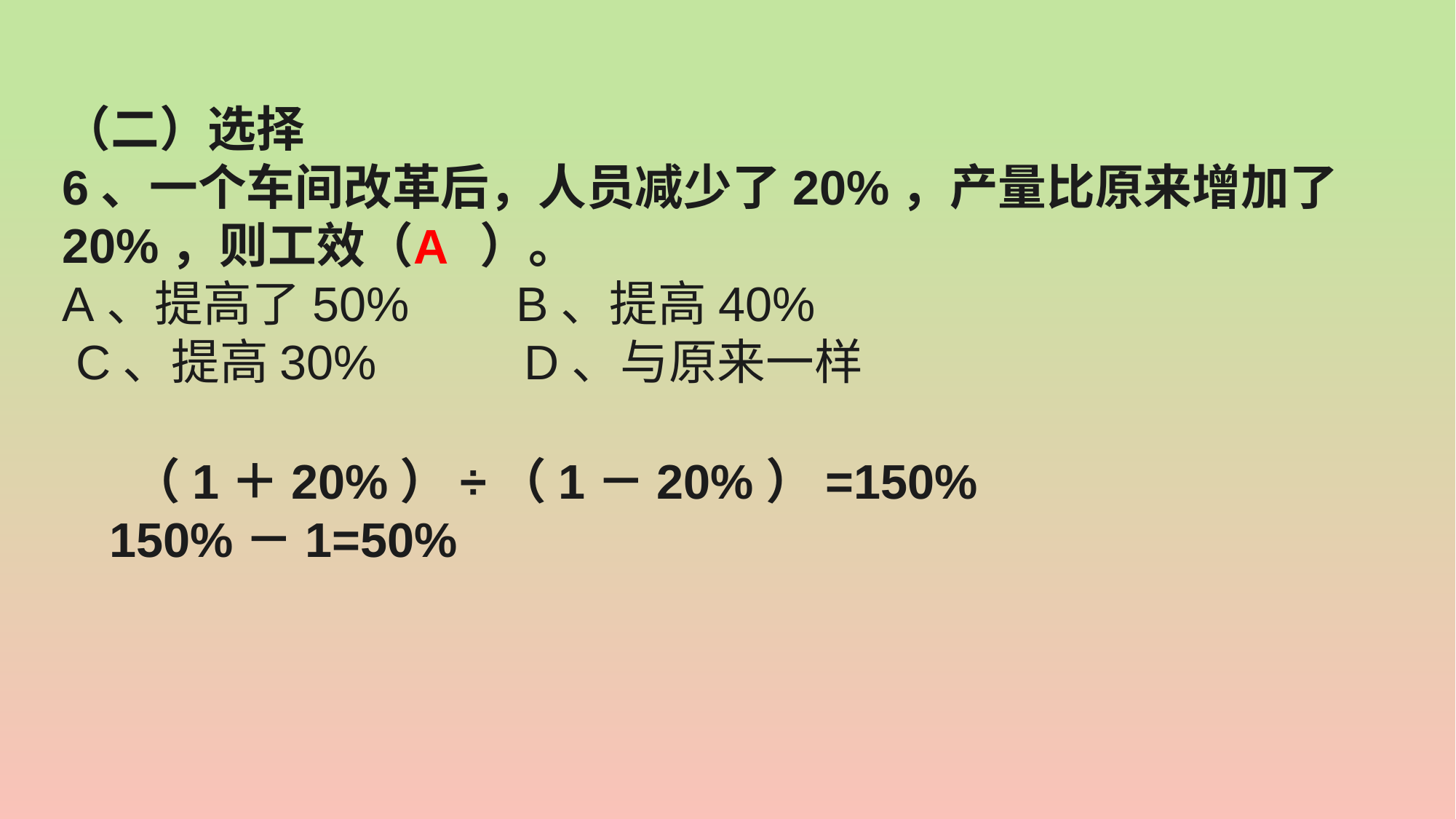

（二）选择
6、一个车间改革后，人员减少了20%，产量比原来增加了20%，则工效（      ）。
A、提高了50%        B、提高40%
 C、提高30%           D、与原来一样
A
 （1＋20%）÷（1－20%）=150%
150%－1=50%